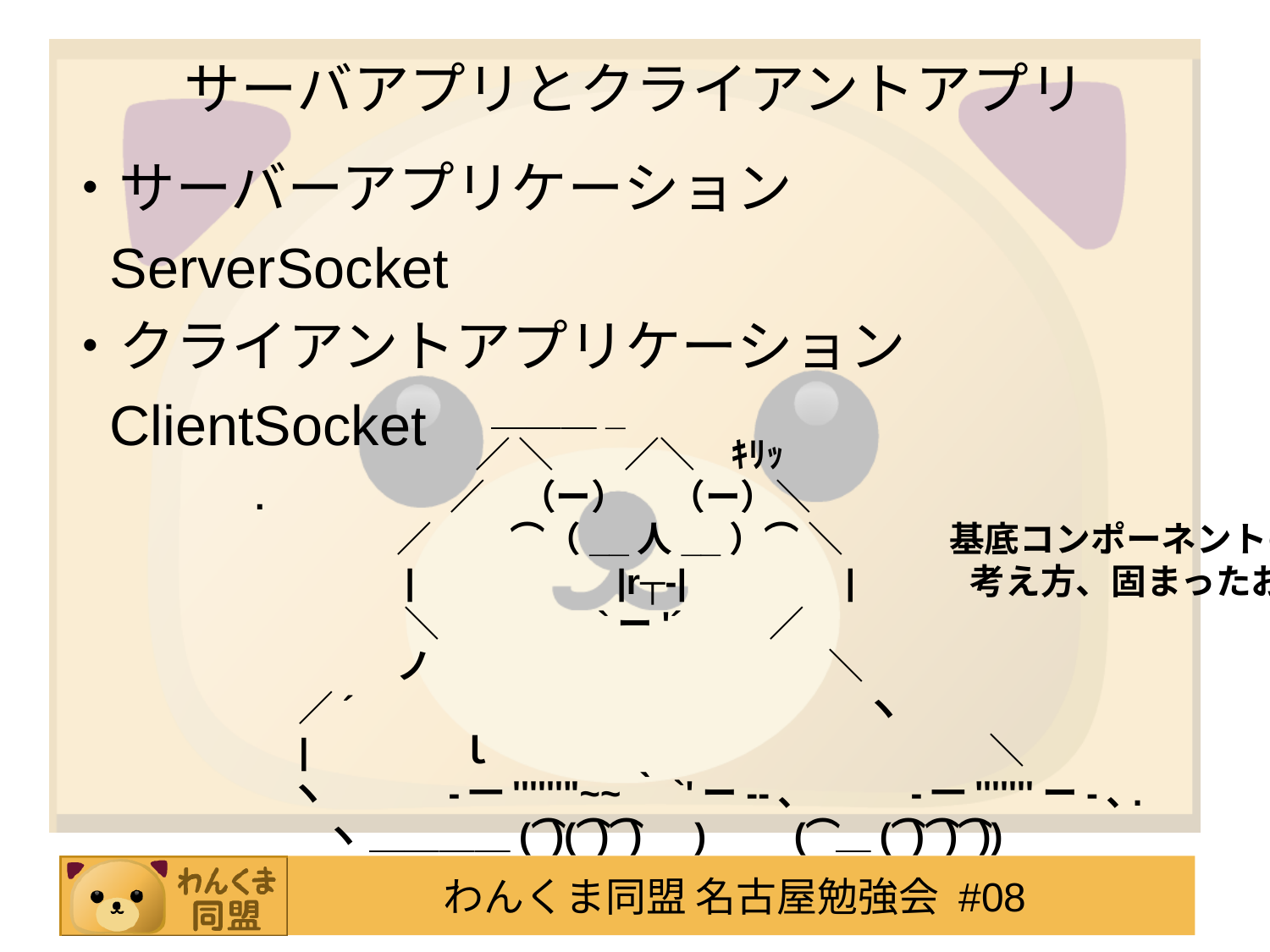

# サーバアプリとクライアントアプリ
・サーバーアプリケーション
	ServerSocket
・クライアントアプリケーション
	ClientSocket
　　　 　 　 　＿＿＿_
　　　　　　 ／ ＼　　／＼　ｷﾘｯ
.　　　　　／　（ー） 　（ー）＼
　　　　／　　 ⌒（__人__）⌒ ＼　　　基底コンポーネントの
　　　　|　　 　　　|r┬-|　　　　|　　　考え方、固まったお
　　　　 ＼　　　　 `ー'´　　 ／
　　　　ノ　　　　　　　　　　 　＼
　 ／´　　　　　　　　　　　　 　　ヽ
　|　　　　ｌ　　　　　　　　　　　　　　＼
　ヽ　　　 -一''''''"~~｀`'ー--､　　　-一'''''''ー-､.
　　ヽ ＿＿＿＿(⌒)(⌒)⌒)　)　　(⌒＿(⌒)⌒)⌒))